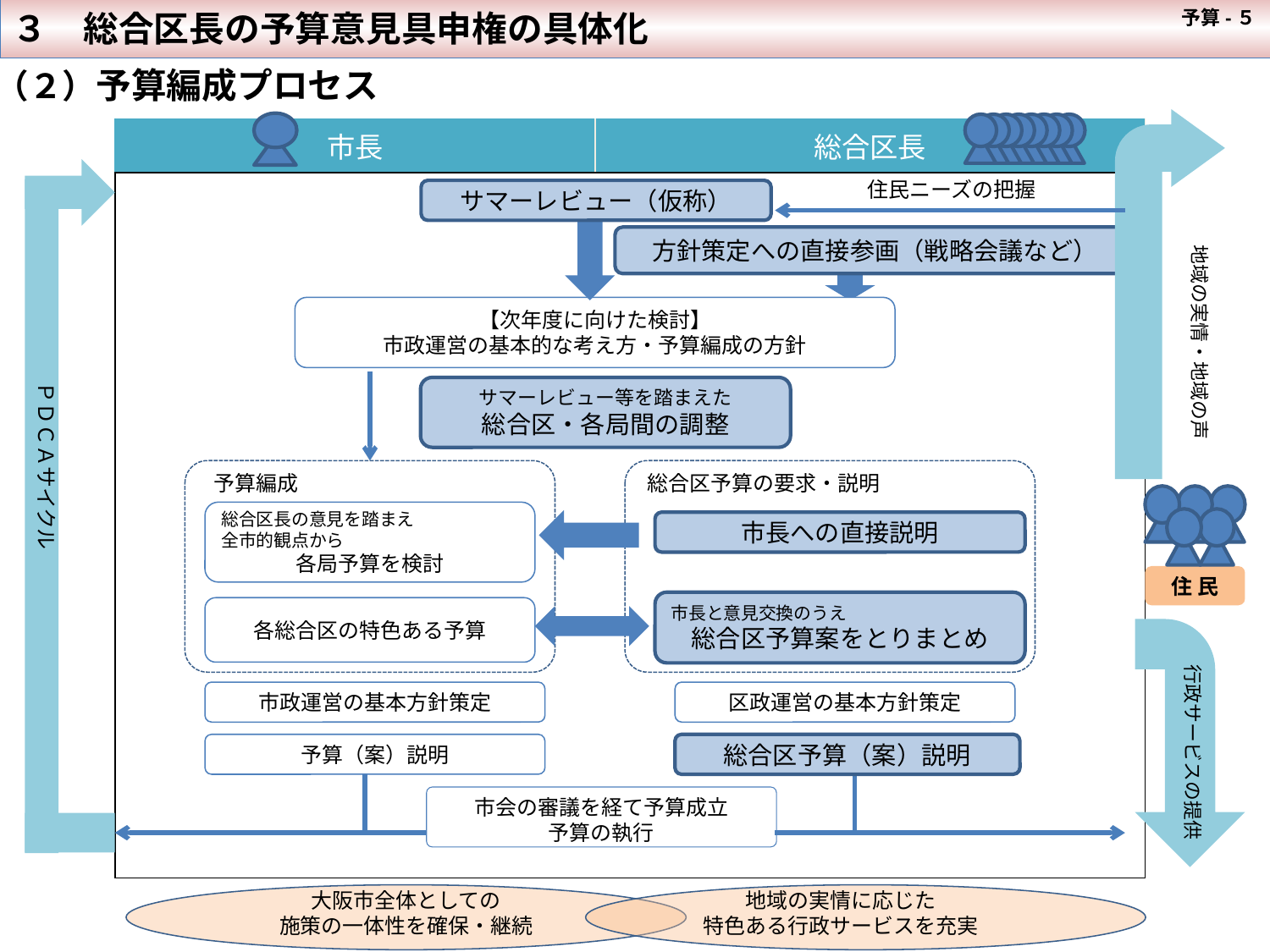

３　総合区長の予算意見具申権の具体化
 予算-５
6
（２）予算編成プロセス

| 市長 | 総合区長 |
| --- | --- |
|  |  |

住民ニーズの把握
サマーレビュー（仮称）
地域の実情・地域の声

方針策定への直接参画（戦略会議など）

【次年度に向けた検討】
市政運営の基本的な考え方・予算編成の方針
ＰＤＣＡサイクル
サマーレビュー等を踏まえた
総合区・各局間の調整

総合区予算の要求・説明
予算編成

総合区長の意見を踏まえ
全市的観点から
各局予算を検討

市長への直接説明
住 民

市長と意見交換のうえ
総合区予算案をとりまとめ
各総合区の特色ある予算

行政サービスの提供
市政運営の基本方針策定
区政運営の基本方針策定

予算（案）説明
総合区予算（案）説明
市会の審議を経て予算成立
予算の執行
大阪市全体としての
施策の一体性を確保・継続
地域の実情に応じた
特色ある行政サービスを充実